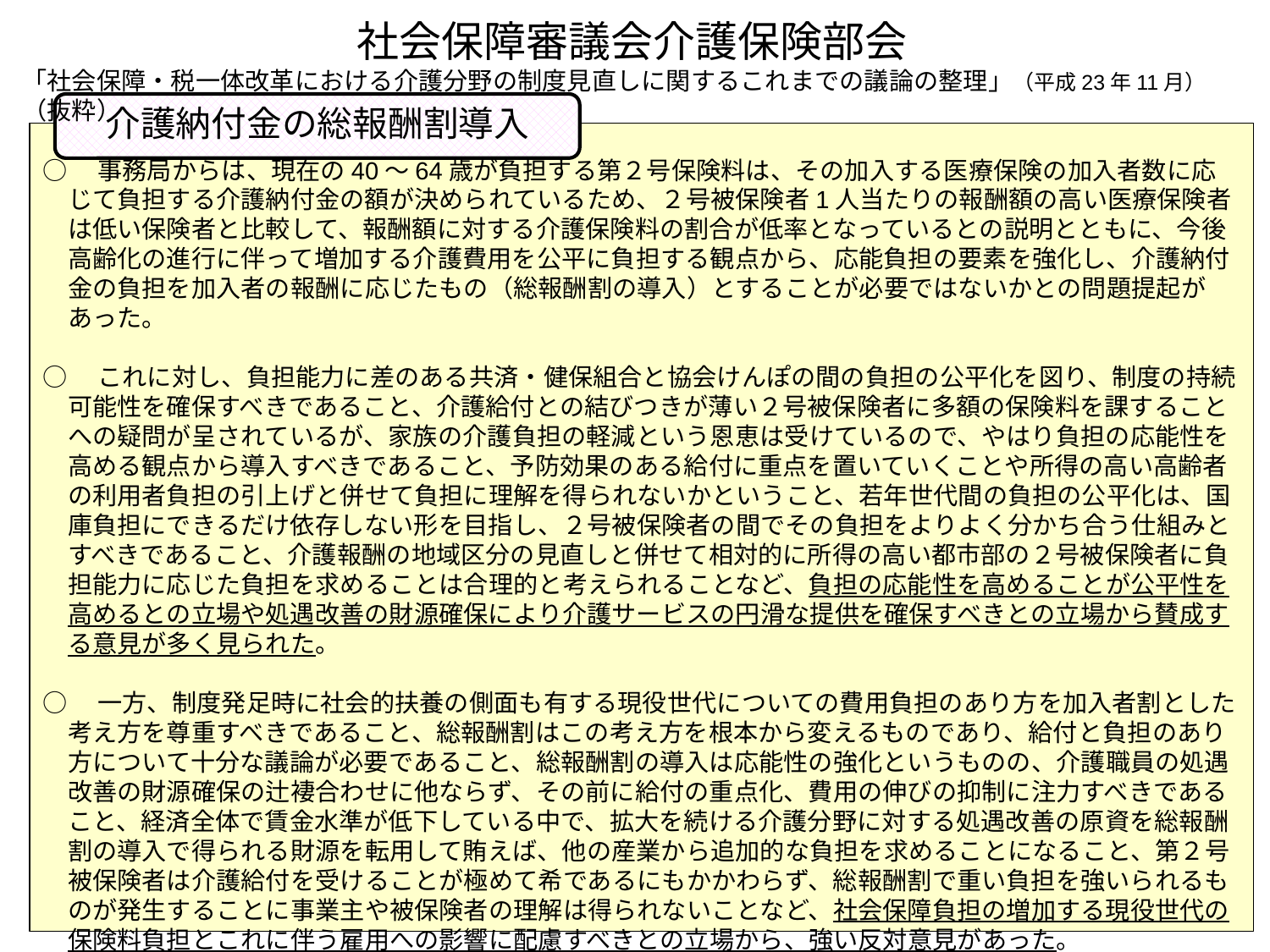

社会保障審議会介護保険部会
「社会保障・税一体改革における介護分野の制度見直しに関するこれまでの議論の整理」（平成23年11月）（抜粋）
介護納付金の総報酬割導入

○　事務局からは、現在の40～64歳が負担する第２号保険料は、その加入する医療保険の加入者数に応じて負担する介護納付金の額が決められているため、２号被保険者1人当たりの報酬額の高い医療保険者は低い保険者と比較して、報酬額に対する介護保険料の割合が低率となっているとの説明とともに、今後高齢化の進行に伴って増加する介護費用を公平に負担する観点から、応能負担の要素を強化し、介護納付金の負担を加入者の報酬に応じたもの（総報酬割の導入）とすることが必要ではないかとの問題提起があった。

○　これに対し、負担能力に差のある共済・健保組合と協会けんぽの間の負担の公平化を図り、制度の持続可能性を確保すべきであること、介護給付との結びつきが薄い２号被保険者に多額の保険料を課することへの疑問が呈されているが、家族の介護負担の軽減という恩恵は受けているので、やはり負担の応能性を高める観点から導入すべきであること、予防効果のある給付に重点を置いていくことや所得の高い高齢者の利用者負担の引上げと併せて負担に理解を得られないかということ、若年世代間の負担の公平化は、国庫負担にできるだけ依存しない形を目指し、２号被保険者の間でその負担をよりよく分かち合う仕組みとすべきであること、介護報酬の地域区分の見直しと併せて相対的に所得の高い都市部の２号被保険者に負担能力に応じた負担を求めることは合理的と考えられることなど、負担の応能性を高めることが公平性を高めるとの立場や処遇改善の財源確保により介護サービスの円滑な提供を確保すべきとの立場から賛成する意見が多く見られた。

○　一方、制度発足時に社会的扶養の側面も有する現役世代についての費用負担のあり方を加入者割とした考え方を尊重すべきであること、総報酬割はこの考え方を根本から変えるものであり、給付と負担のあり方について十分な議論が必要であること、総報酬割の導入は応能性の強化というものの、介護職員の処遇改善の財源確保の辻褄合わせに他ならず、その前に給付の重点化、費用の伸びの抑制に注力すべきであること、経済全体で賃金水準が低下している中で、拡大を続ける介護分野に対する処遇改善の原資を総報酬割の導入で得られる財源を転用して賄えば、他の産業から追加的な負担を求めることになること、第２号被保険者は介護給付を受けることが極めて希であるにもかかわらず、総報酬割で重い負担を強いられるものが発生することに事業主や被保険者の理解は得られないことなど、社会保障負担の増加する現役世代の保険料負担とこれに伴う雇用への影響に配慮すべきとの立場から、強い反対意見があった。